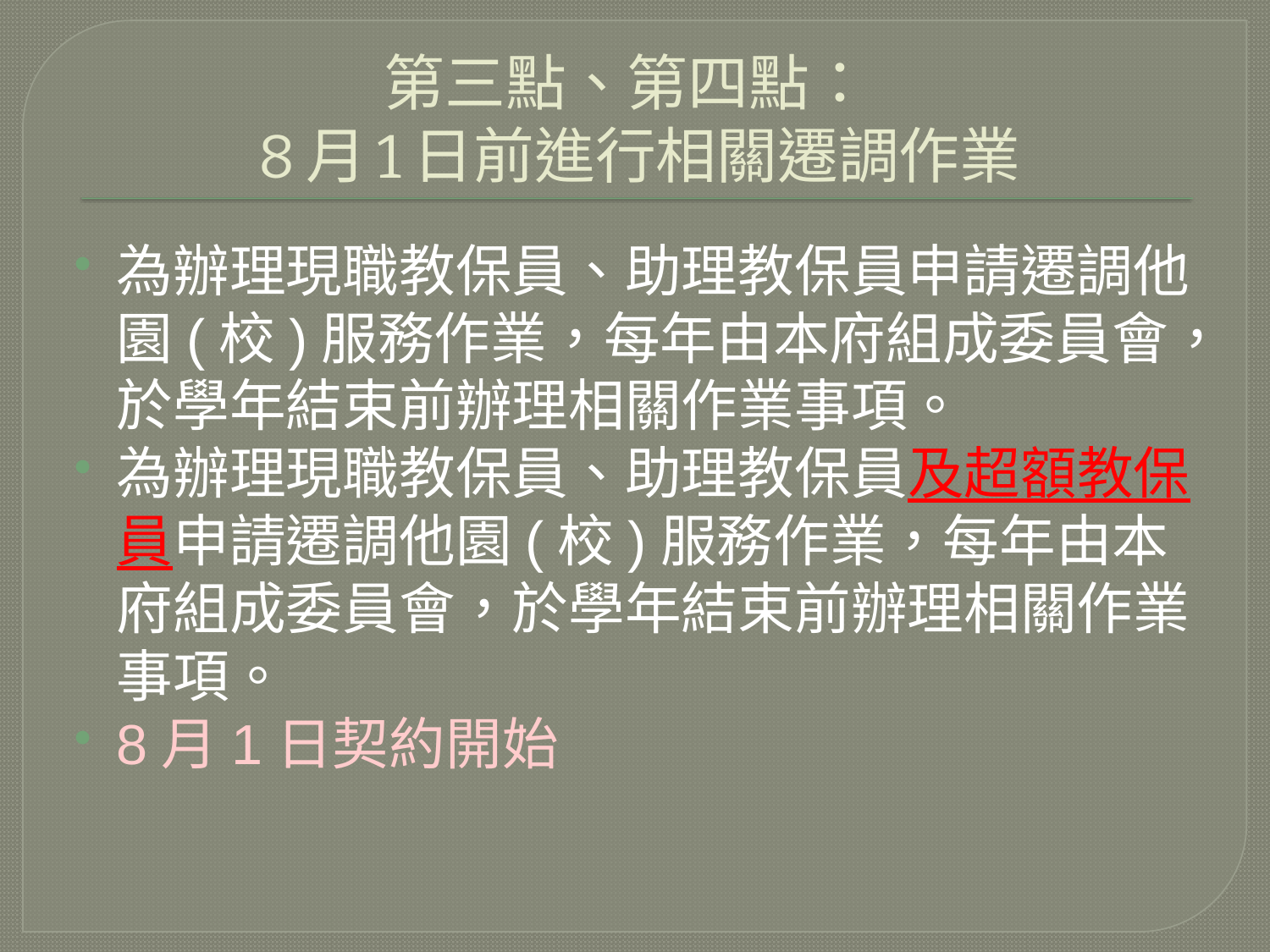

# 第三點、第四點： 8月1日前進行相關遷調作業
為辦理現職教保員、助理教保員申請遷調他園(校)服務作業，每年由本府組成委員會，於學年結束前辦理相關作業事項。
為辦理現職教保員、助理教保員及超額教保員申請遷調他園(校)服務作業，每年由本府組成委員會，於學年結束前辦理相關作業事項。
8月1日契約開始